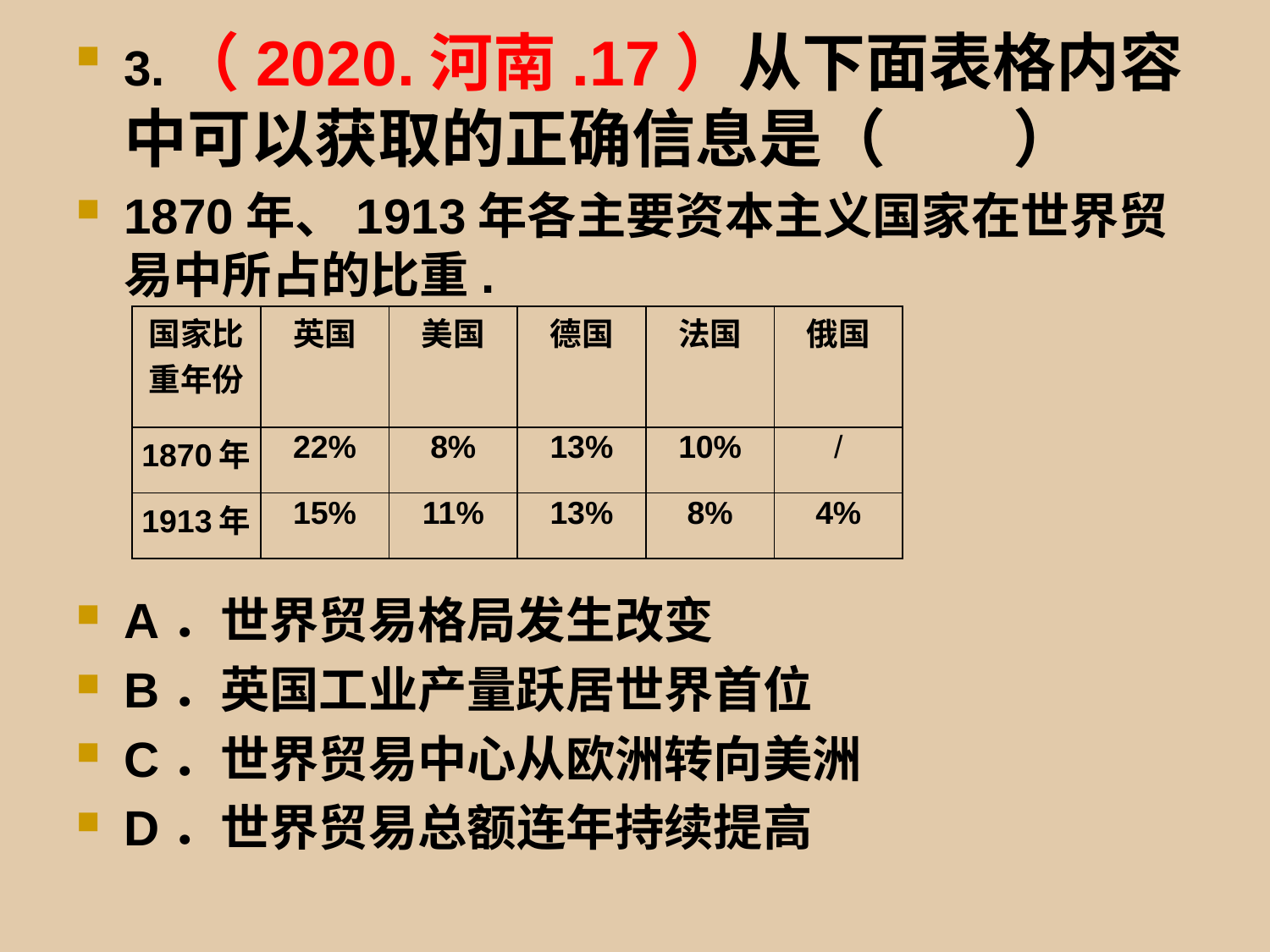

3.（2020.河南.17）从下面表格内容中可以获取的正确信息是（　　）
1870年、1913年各主要资本主义国家在世界贸易中所占的比重.

A．世界贸易格局发生改变
B．英国工业产量跃居世界首位
C．世界贸易中心从欧洲转向美洲
D．世界贸易总额连年持续提高

#
| 国家比重年份 | 英国 | 美国 | 德国 | 法国 | 俄国 |
| --- | --- | --- | --- | --- | --- |
| 1870年 | 22% | 8% | 13% | 10% | / |
| 1913年 | 15% | 11% | 13% | 8% | 4% |